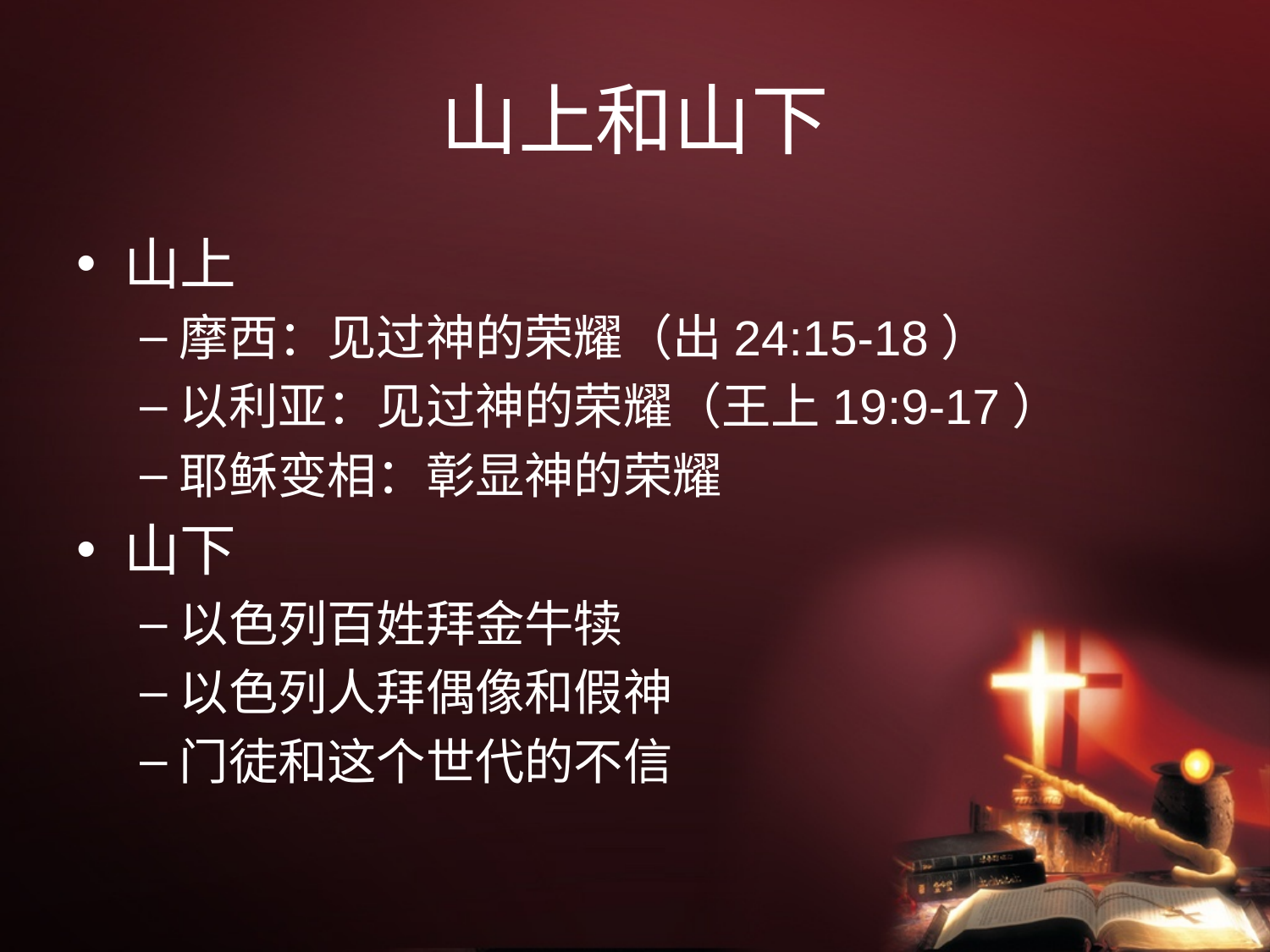

# 山上和山下
山上
摩西：见过神的荣耀（出24:15-18）
以利亚：见过神的荣耀（王上19:9-17）
耶稣变相：彰显神的荣耀
山下
以色列百姓拜金牛犊
以色列人拜偶像和假神
门徒和这个世代的不信